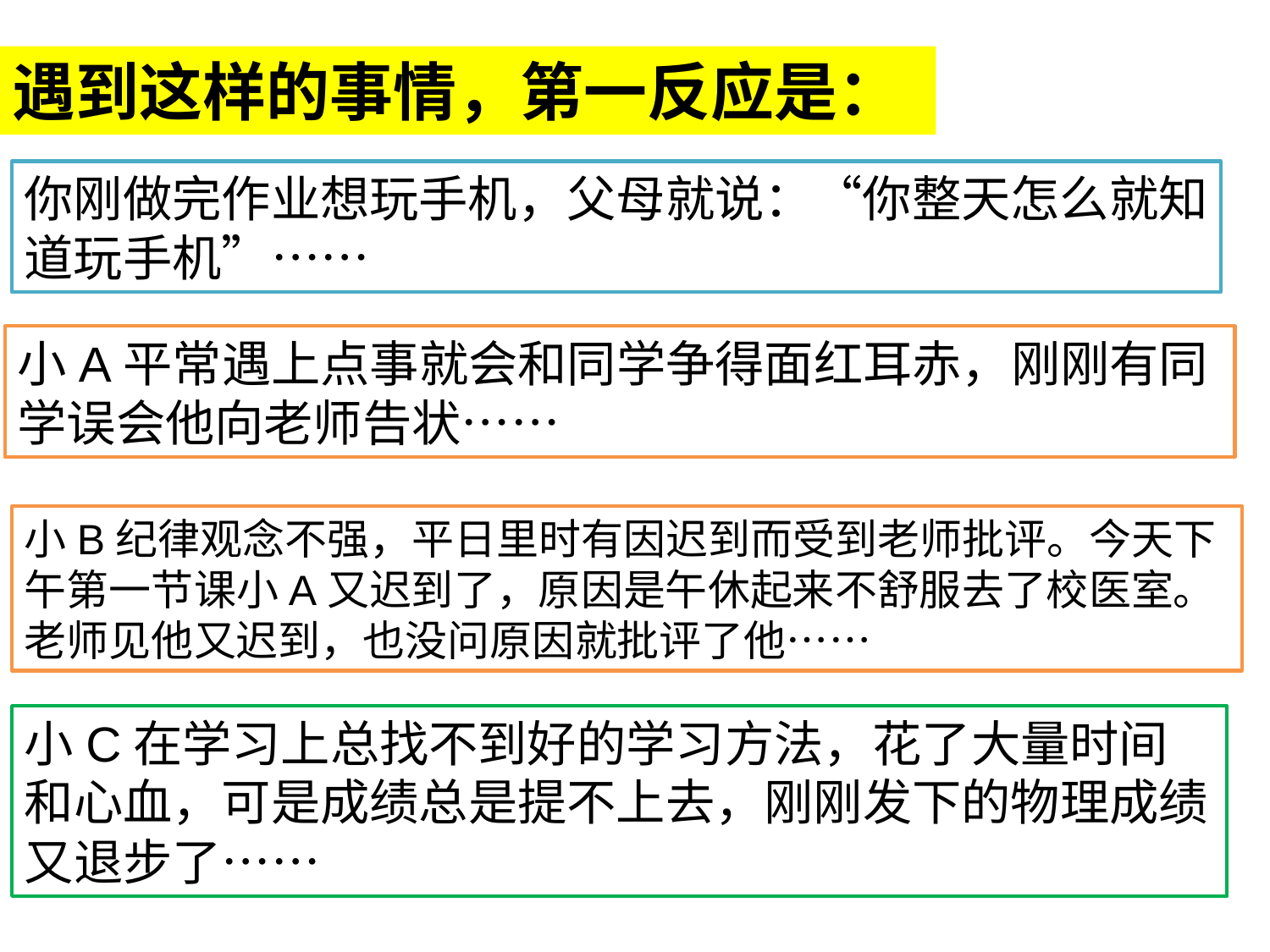

遇到这样的事情，第一反应是：
你刚做完作业想玩手机，父母就说：“你整天怎么就知
道玩手机”……
小A平常遇上点事就会和同学争得面红耳赤，刚刚有同学误会他向老师告状……
小B纪律观念不强，平日里时有因迟到而受到老师批评。今天下午第一节课小A又迟到了，原因是午休起来不舒服去了校医室。老师见他又迟到，也没问原因就批评了他……
小C在学习上总找不到好的学习方法，花了大量时间和心血，可是成绩总是提不上去，刚刚发下的物理成绩又退步了……